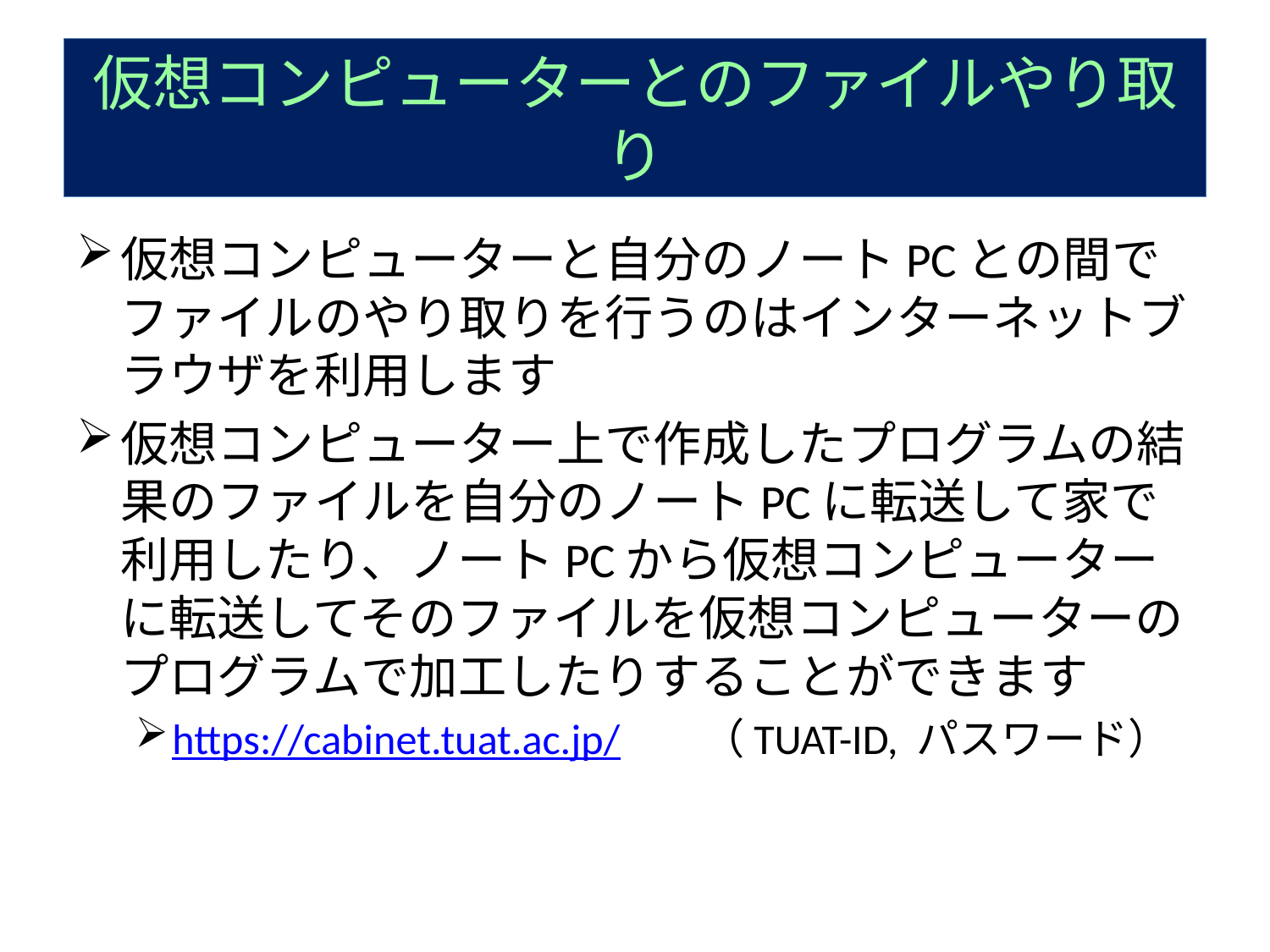

# 仮想コンピューターとのファイルやり取り
仮想コンピューターと自分のノートPCとの間でファイルのやり取りを行うのはインターネットブラウザを利用します
仮想コンピューター上で作成したプログラムの結果のファイルを自分のノートPCに転送して家で利用したり、ノートPCから仮想コンピューターに転送してそのファイルを仮想コンピューターのプログラムで加工したりすることができます
https://cabinet.tuat.ac.jp/　　（TUAT-ID, パスワード）